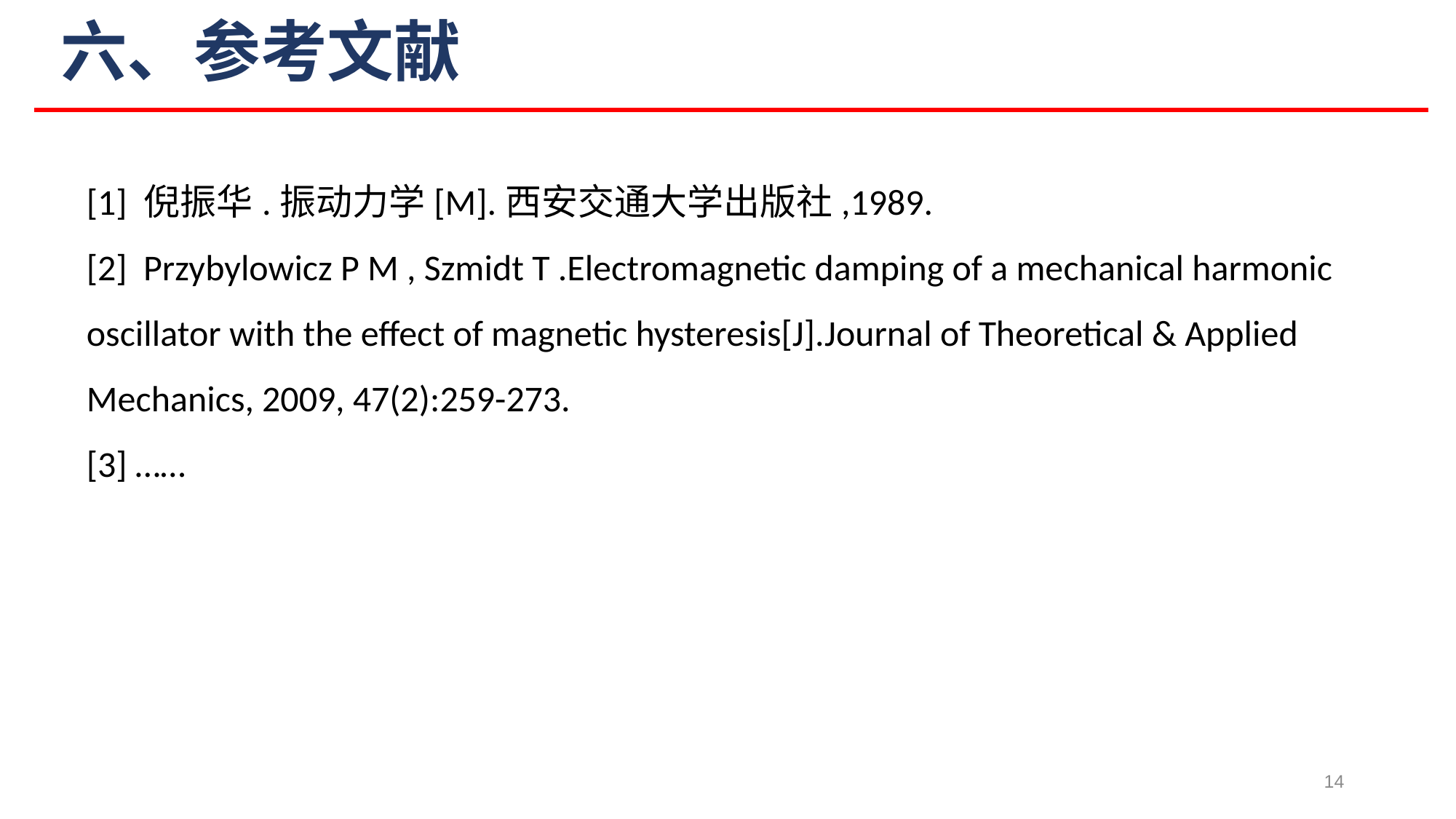

# 六、参考文献
[1] 倪振华.振动力学[M].西安交通大学出版社,1989.
[2]  Przybylowicz P M , Szmidt T .Electromagnetic damping of a mechanical harmonic oscillator with the effect of magnetic hysteresis[J].Journal of Theoretical & Applied Mechanics, 2009, 47(2):259-273.
[3] ……
14